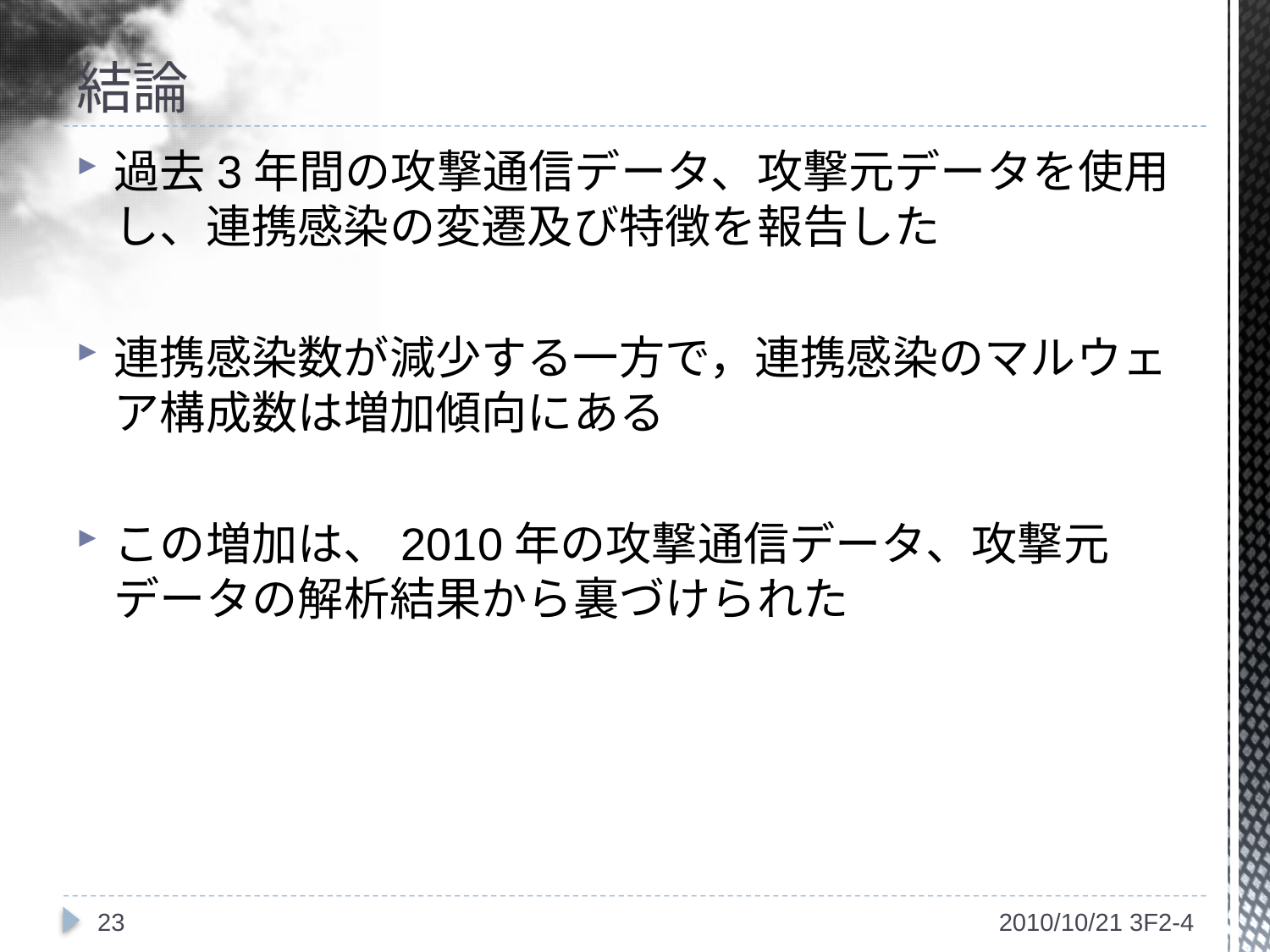

# 結論
過去3年間の攻撃通信データ、攻撃元データを使用し、連携感染の変遷及び特徴を報告した

連携感染数が減少する一方で，連携感染のマルウェア構成数は増加傾向にある

この増加は、2010年の攻撃通信データ、攻撃元データの解析結果から裏づけられた

23
2010/10/21 3F2-4